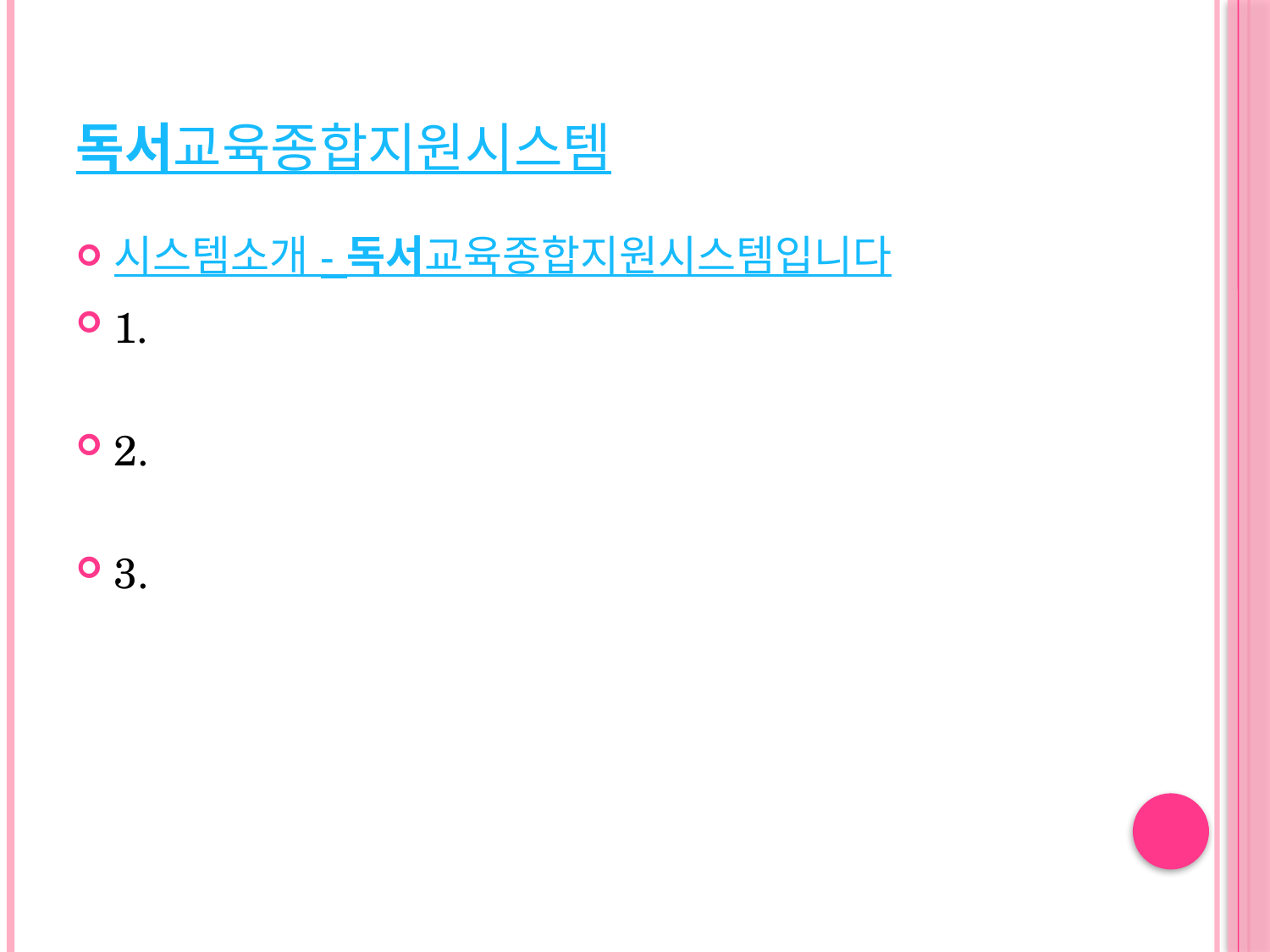

# 독서교육종합지원시스템
시스템소개 - 독서교육종합지원시스템입니다
1.

2.

3.